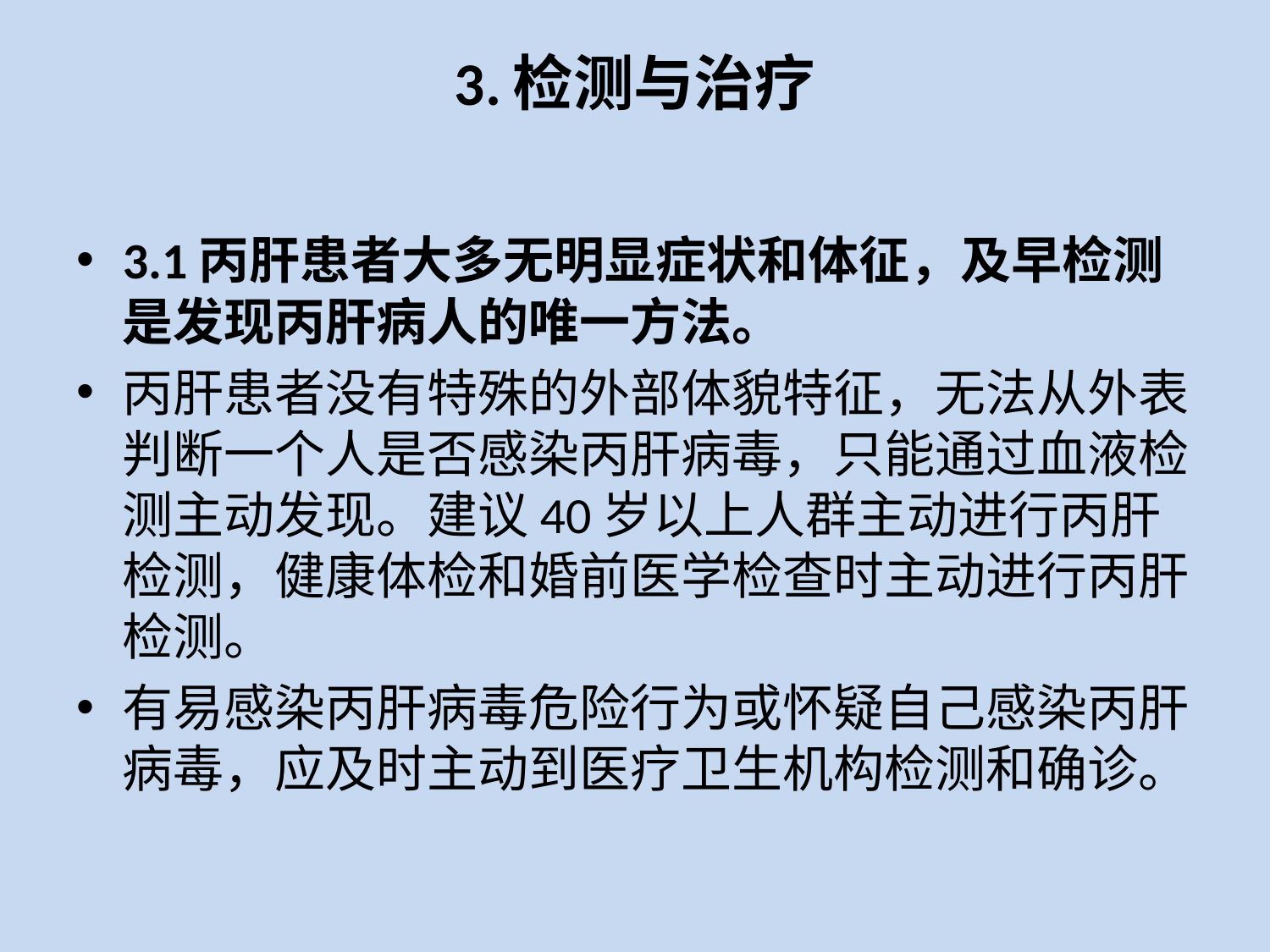

# 3.检测与治疗
3.1丙肝患者大多无明显症状和体征，及早检测是发现丙肝病人的唯一方法。
丙肝患者没有特殊的外部体貌特征，无法从外表判断一个人是否感染丙肝病毒，只能通过血液检测主动发现。建议40岁以上人群主动进行丙肝检测，健康体检和婚前医学检查时主动进行丙肝检测。
有易感染丙肝病毒危险行为或怀疑自己感染丙肝病毒，应及时主动到医疗卫生机构检测和确诊。